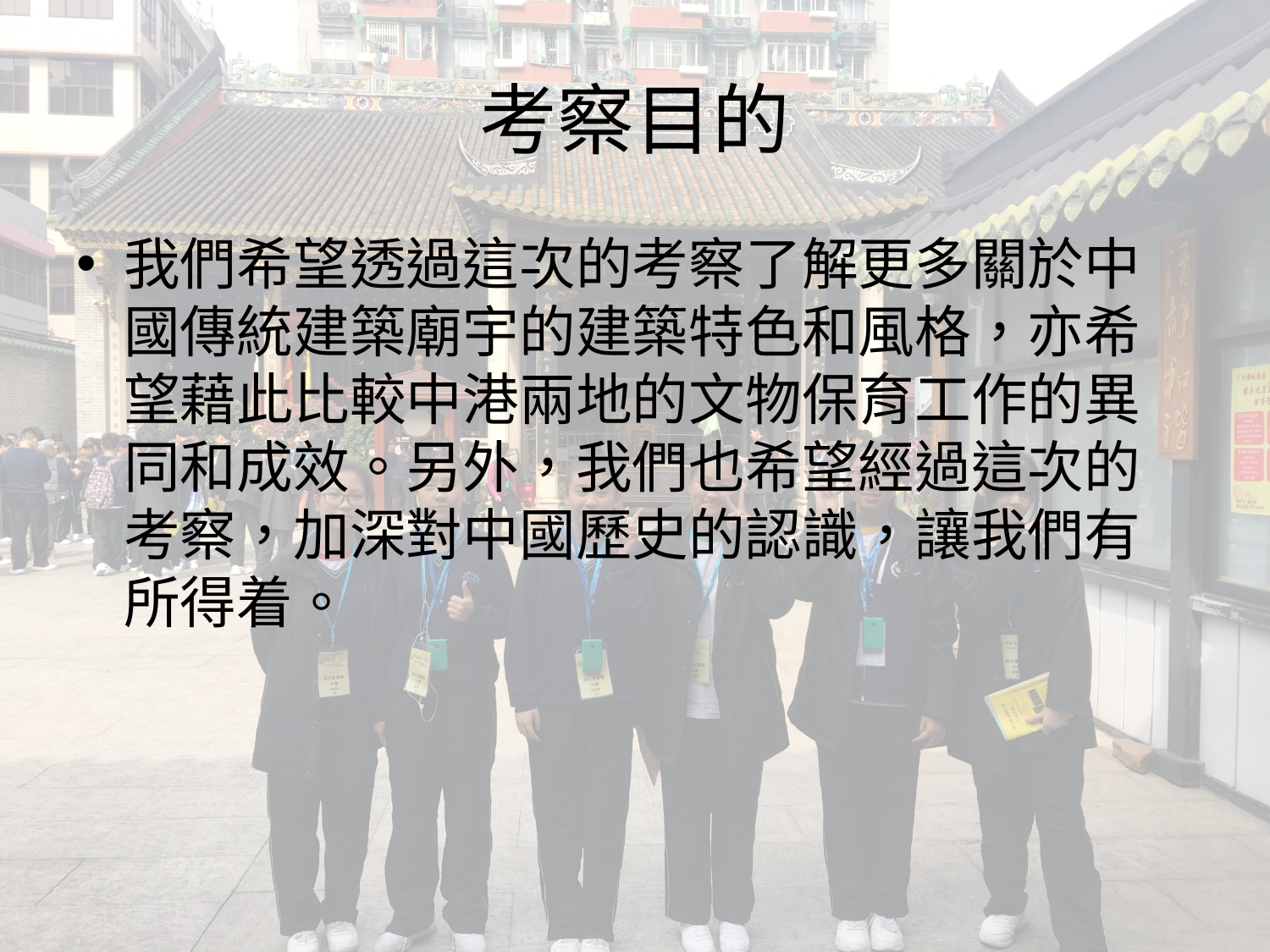

# 考察目的
我們希望透過這次的考察了解更多關於中國傳統建築廟宇的建築特色和風格，亦希望藉此比較中港兩地的文物保育工作的異同和成效。另外，我們也希望經過這次的考察，加深對中國歷史的認識，讓我們有所得着。